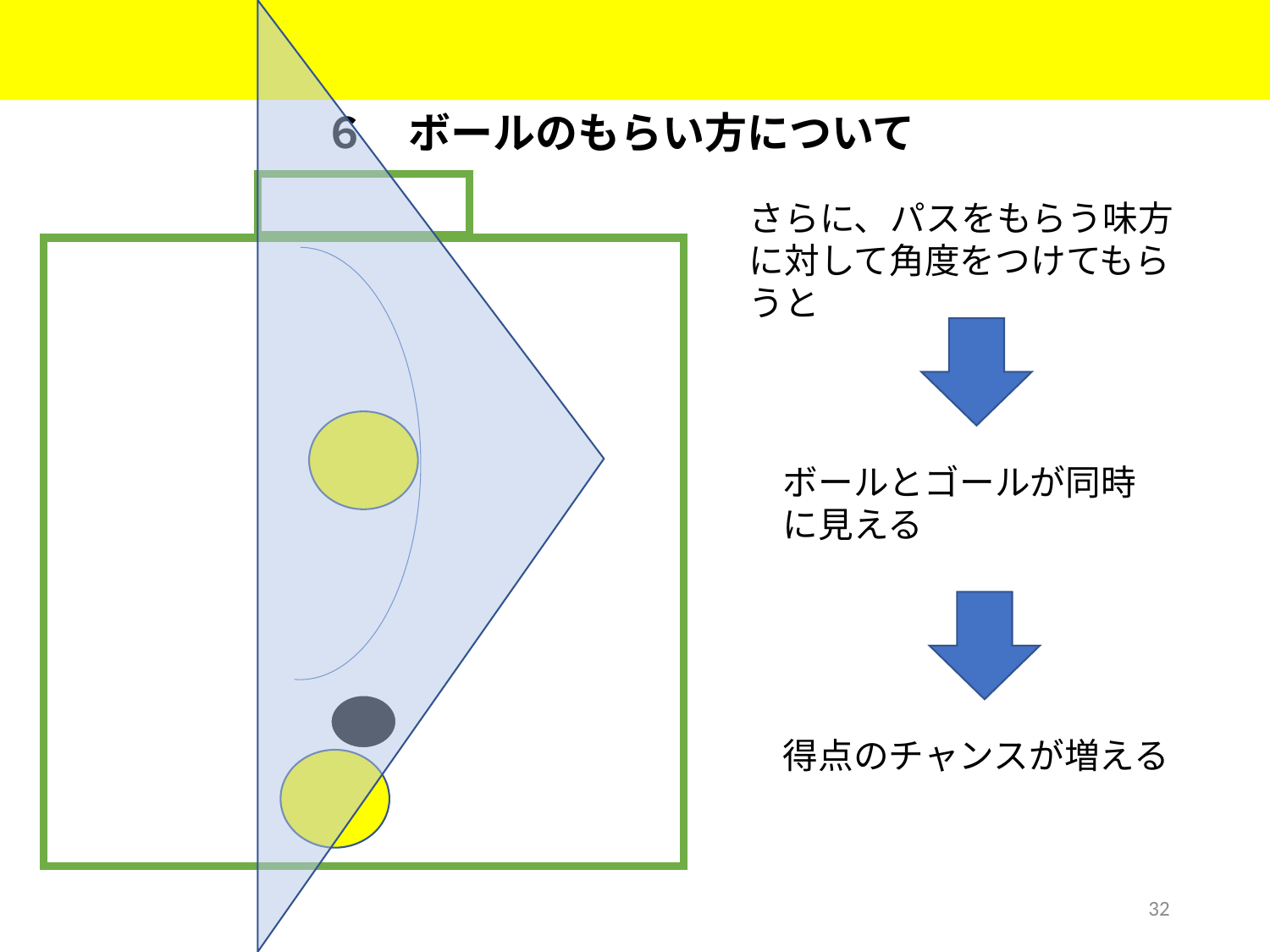

６　ボールのもらい方について

　　　　パスをもらう味方に対して角度をつけてもらうと
さらに、

ボールとゴールが同時に見える

得点のチャンスが増える

32